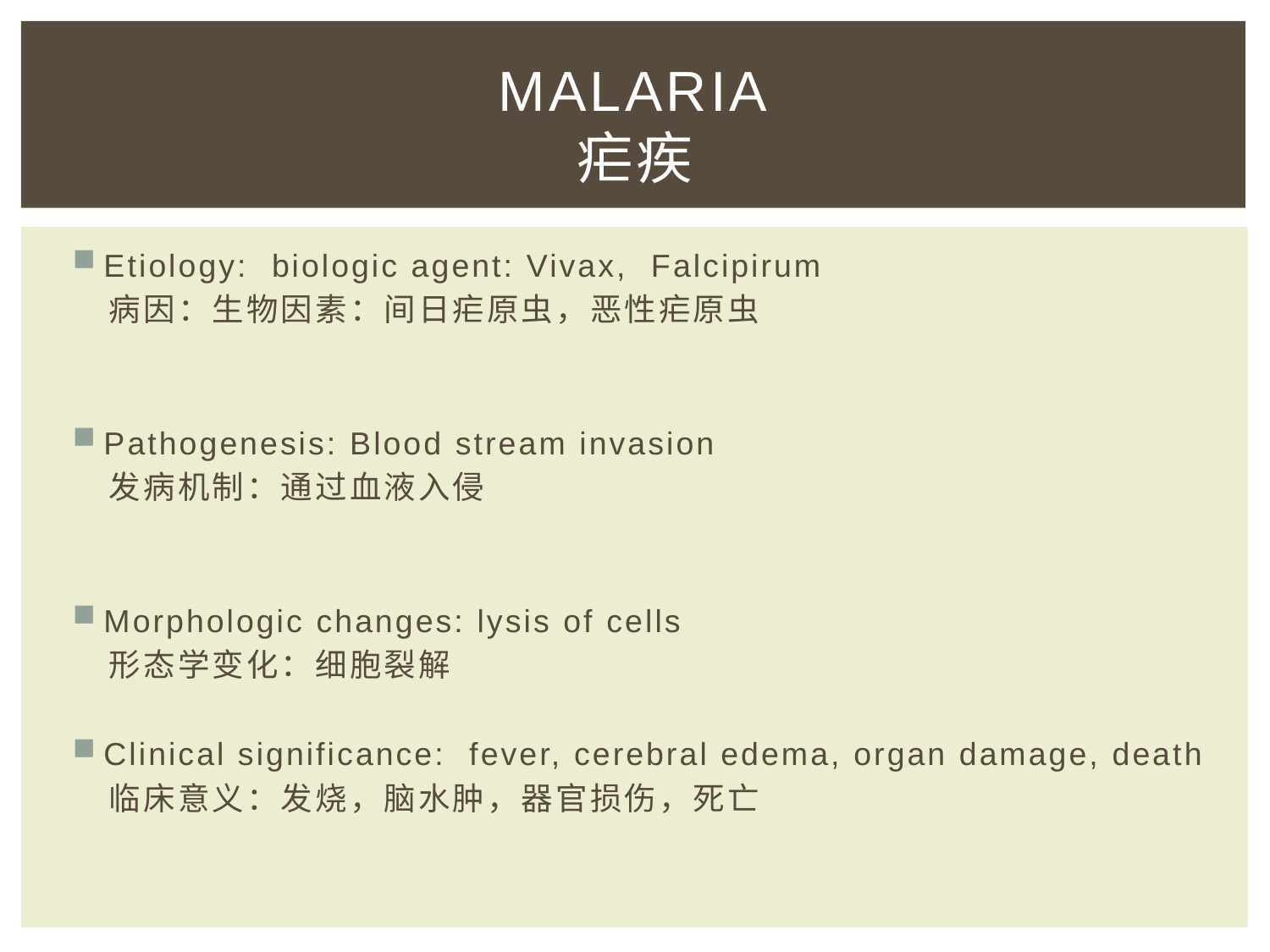

# Malaria 疟疾
Etiology:  biologic agent: Vivax,  Falcipirum
   病因：生物因素：间日疟原虫，恶性疟原虫

Pathogenesis: Blood stream invasion
   发病机制：通过血液入侵

Morphologic changes: lysis of cells
   形态学变化：细胞裂解

Clinical significance:  fever, cerebral edema, organ damage, death
   临床意义：发烧，脑水肿，器官损伤，死亡